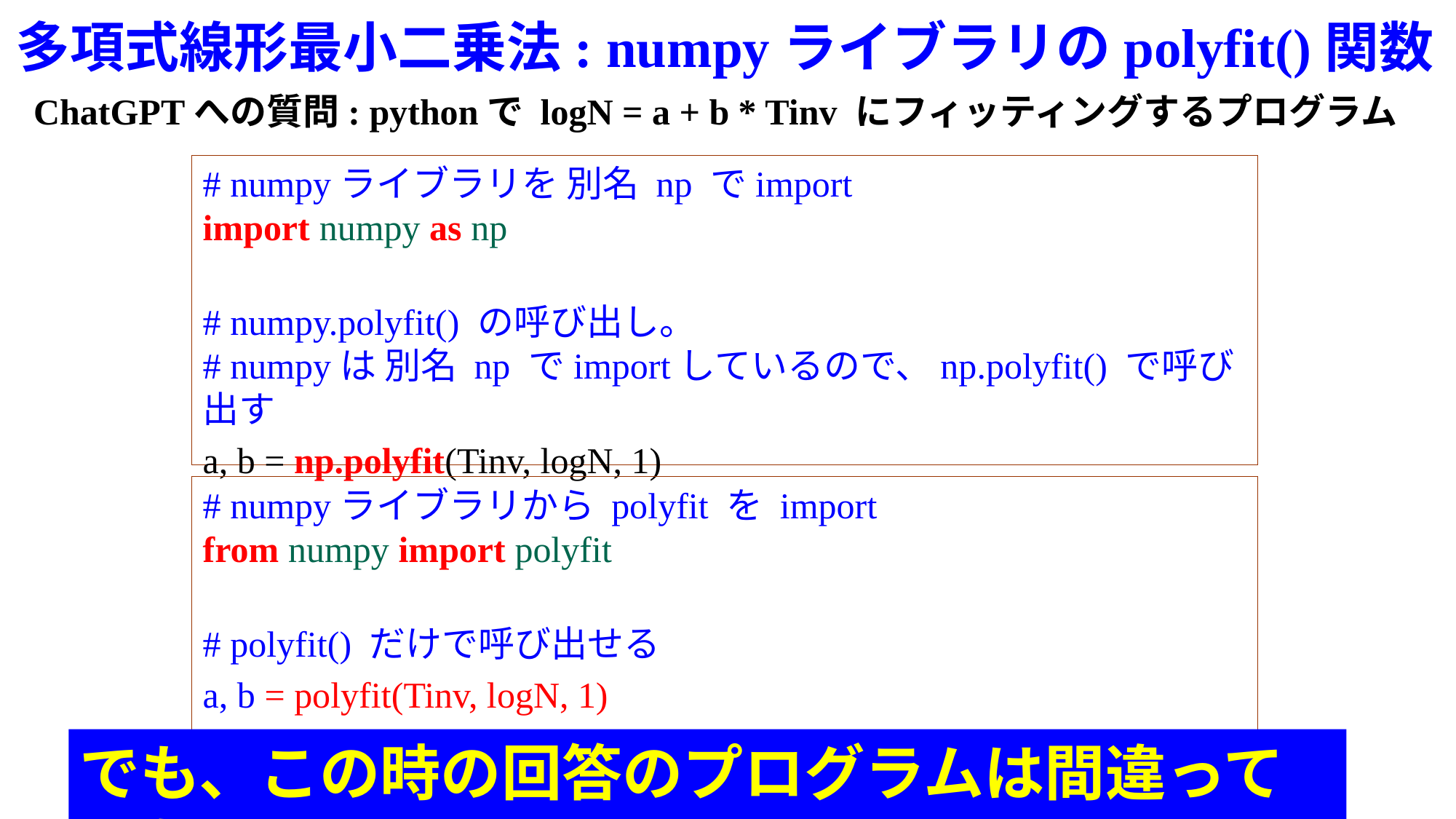

# 多項式線形最小二乗法: numpyライブラリのpolyfit()関数
ChatGPTへの質問: pythonで logN = a + b * Tinv にフィッティングするプログラム
# numpyライブラリを 別名 np でimport
import numpy as np

# numpy.polyfit() の呼び出し。 # numpyは 別名 np でimportしているので、np.polyfit() で呼び出す
a, b = np.polyfit(Tinv, logN, 1)
# numpyライブラリから polyfit を import
from numpy import polyfit

# polyfit() だけで呼び出せる
a, b = polyfit(Tinv, logN, 1)

でも、この時の回答のプログラムは間違っていた